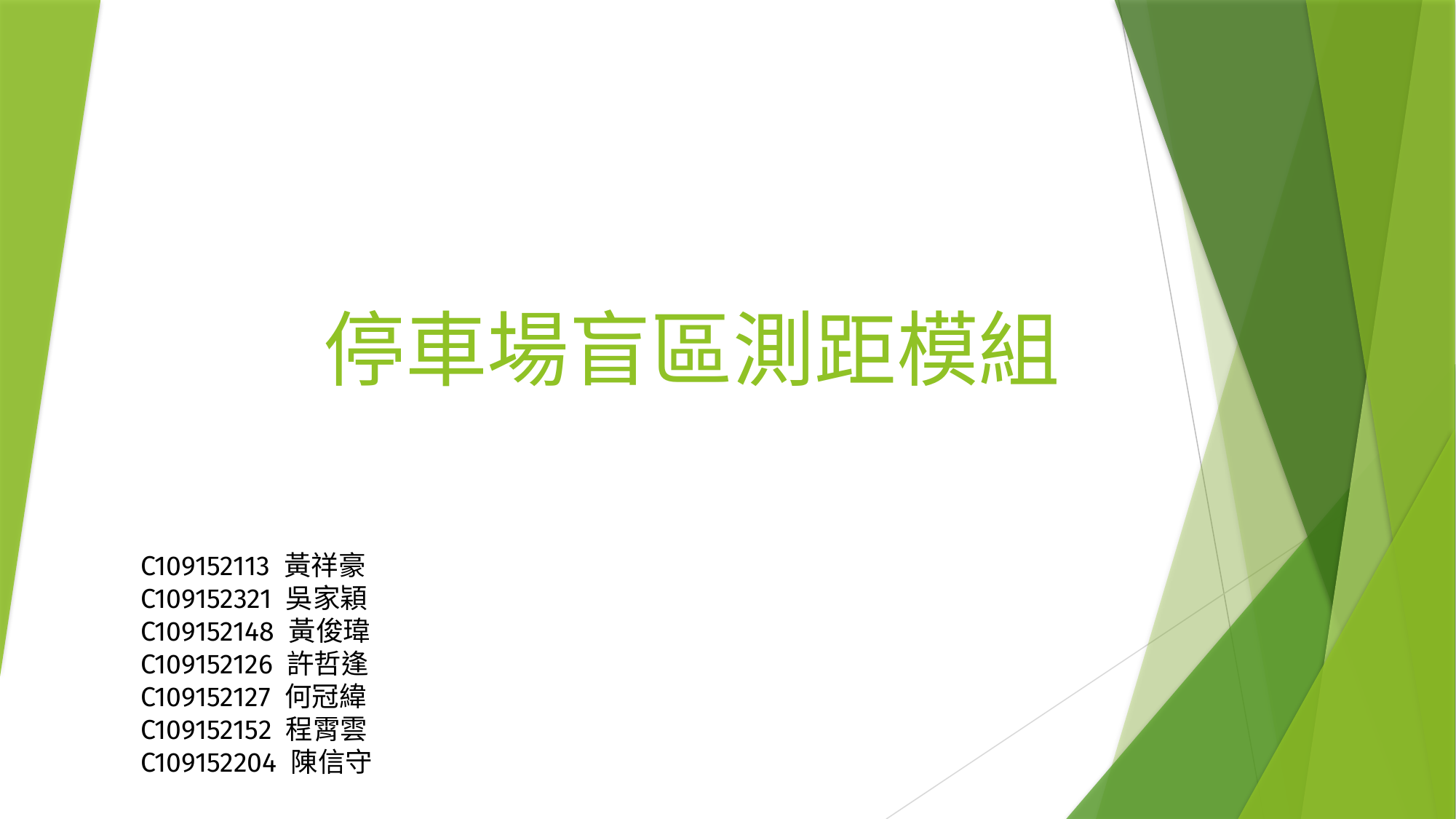

# 停車場盲區測距模組
C109152113 黃祥豪
C109152321 吳家穎
C109152148 黃俊瑋
C109152126 許哲逢
C109152127 何冠緯
C109152152 程霄雲
C109152204 陳信守